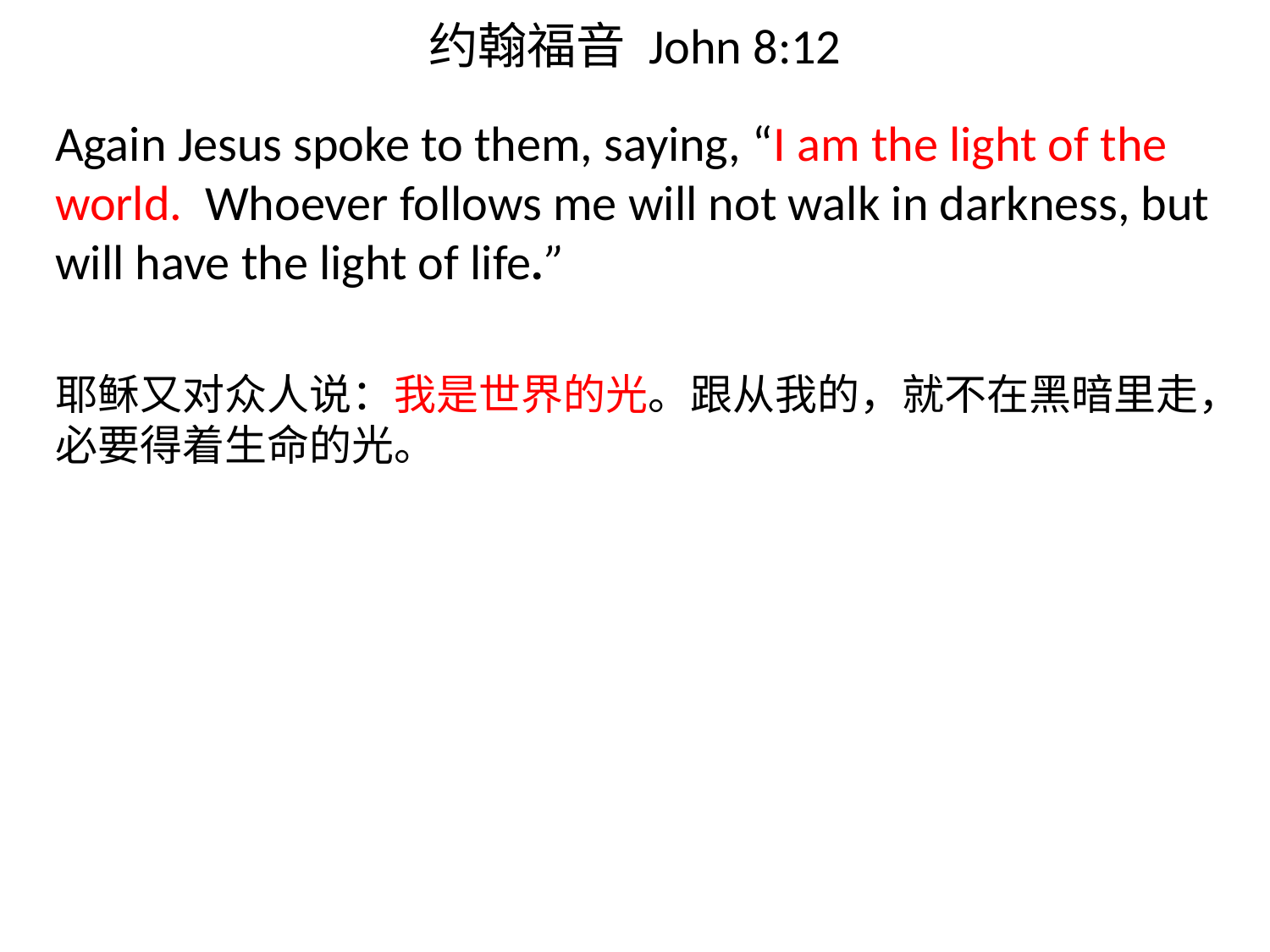

# 约翰福音 John 8:12
Again Jesus spoke to them, saying, “I am the light of the world.  Whoever follows me will not walk in darkness, but will have the light of life.”

耶稣又对众人说：我是世界的光。跟从我的，就不在黑暗里走，必要得着生命的光。